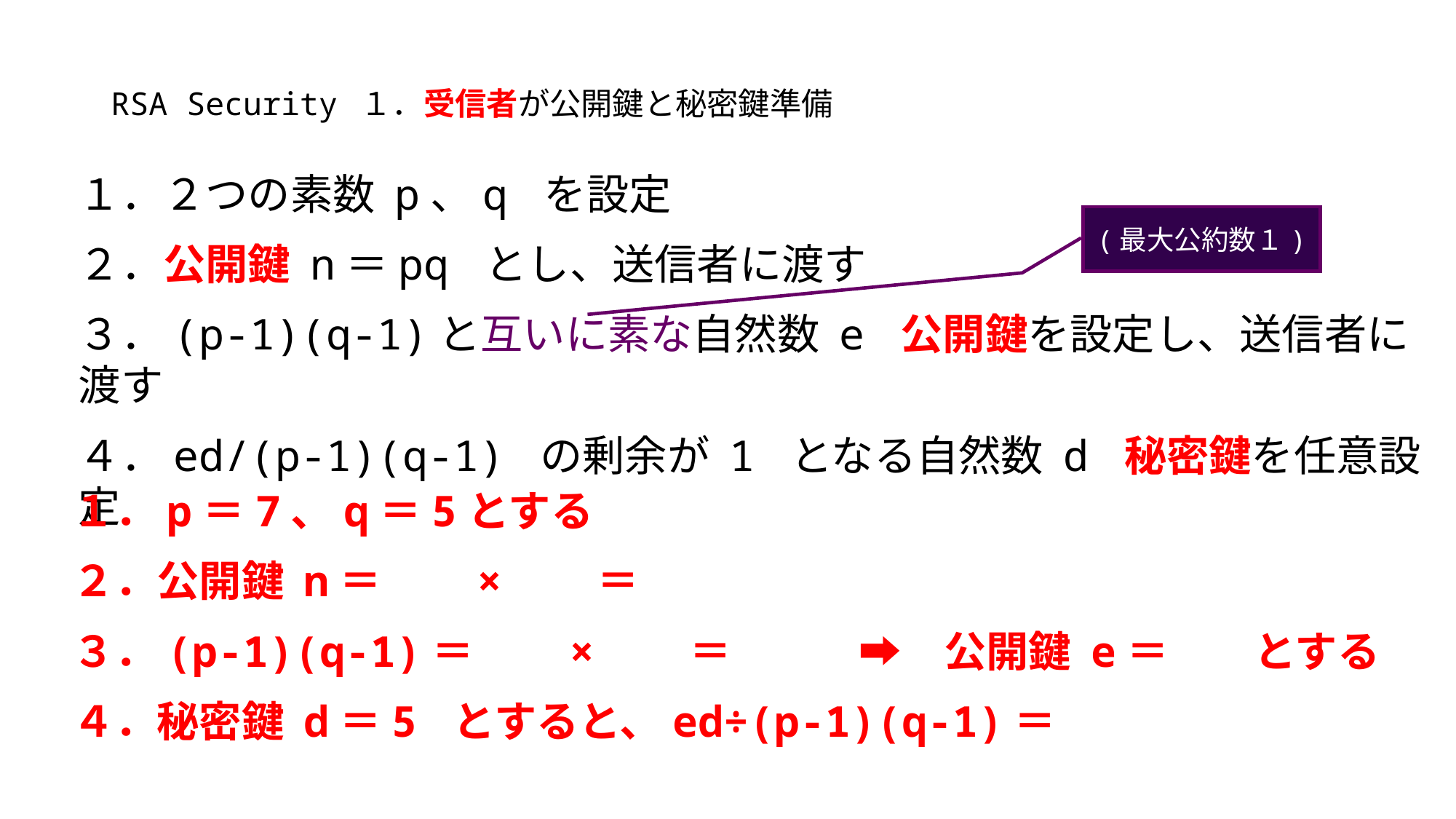

# RSA Security １．受信者が公開鍵と秘密鍵準備
１．２つの素数 p、q を設定

２．公開鍵 n＝pq とし、送信者に渡す

３．(p-1)(q-1)と互いに素な自然数 e 公開鍵を設定し、送信者に渡す

４．ed/(p-1)(q-1) の剰余が 1 となる自然数 d 秘密鍵を任意設定
(最大公約数１)
１．p＝7、q＝5とする

２．公開鍵 n＝　　×　　＝

３．(p-1)(q-1)＝　　×　　＝　　　➡　公開鍵 e＝　　とする

４．秘密鍵 d＝5 とすると、ed÷(p-1)(q-1)＝